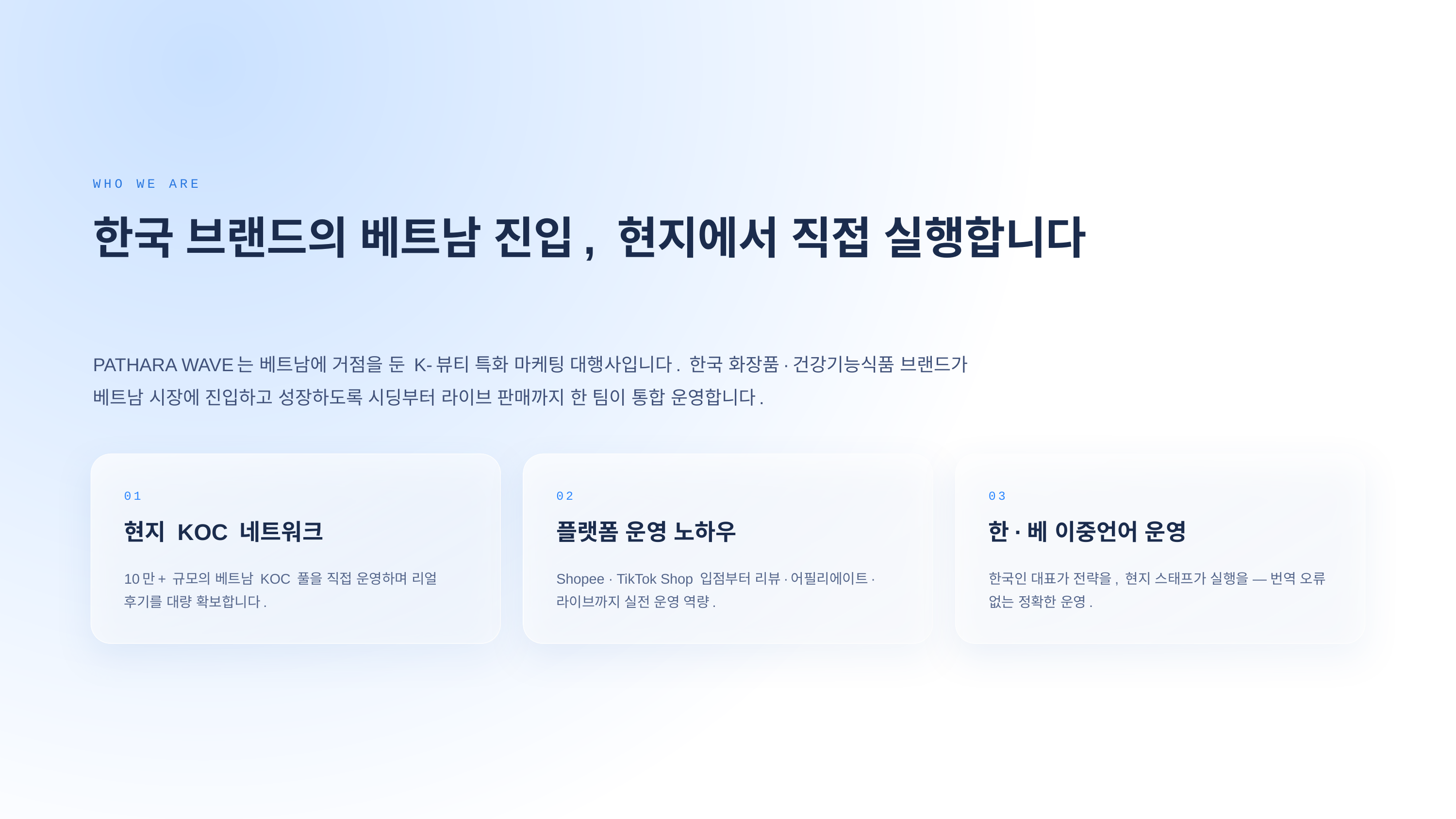

WHO WE ARE
한국 브랜드의 베트남 진입, 현지에서 직접 실행합니다
PATHARA WAVE는 베트남에 거점을 둔 K-뷰티 특화 마케팅 대행사입니다. 한국 화장품·건강기능식품 브랜드가 베트남 시장에 진입하고 성장하도록 시딩부터 라이브 판매까지 한 팀이 통합 운영합니다.

01
02
03
현지 KOC 네트워크
플랫폼 운영 노하우
한·베 이중언어 운영
10만+ 규모의 베트남 KOC 풀을 직접 운영하며 리얼 후기를 대량 확보합니다.
Shopee · TikTok Shop 입점부터 리뷰·어필리에이트·라이브까지 실전 운영 역량.
한국인 대표가 전략을, 현지 스태프가 실행을 — 번역 오류 없는 정확한 운영.